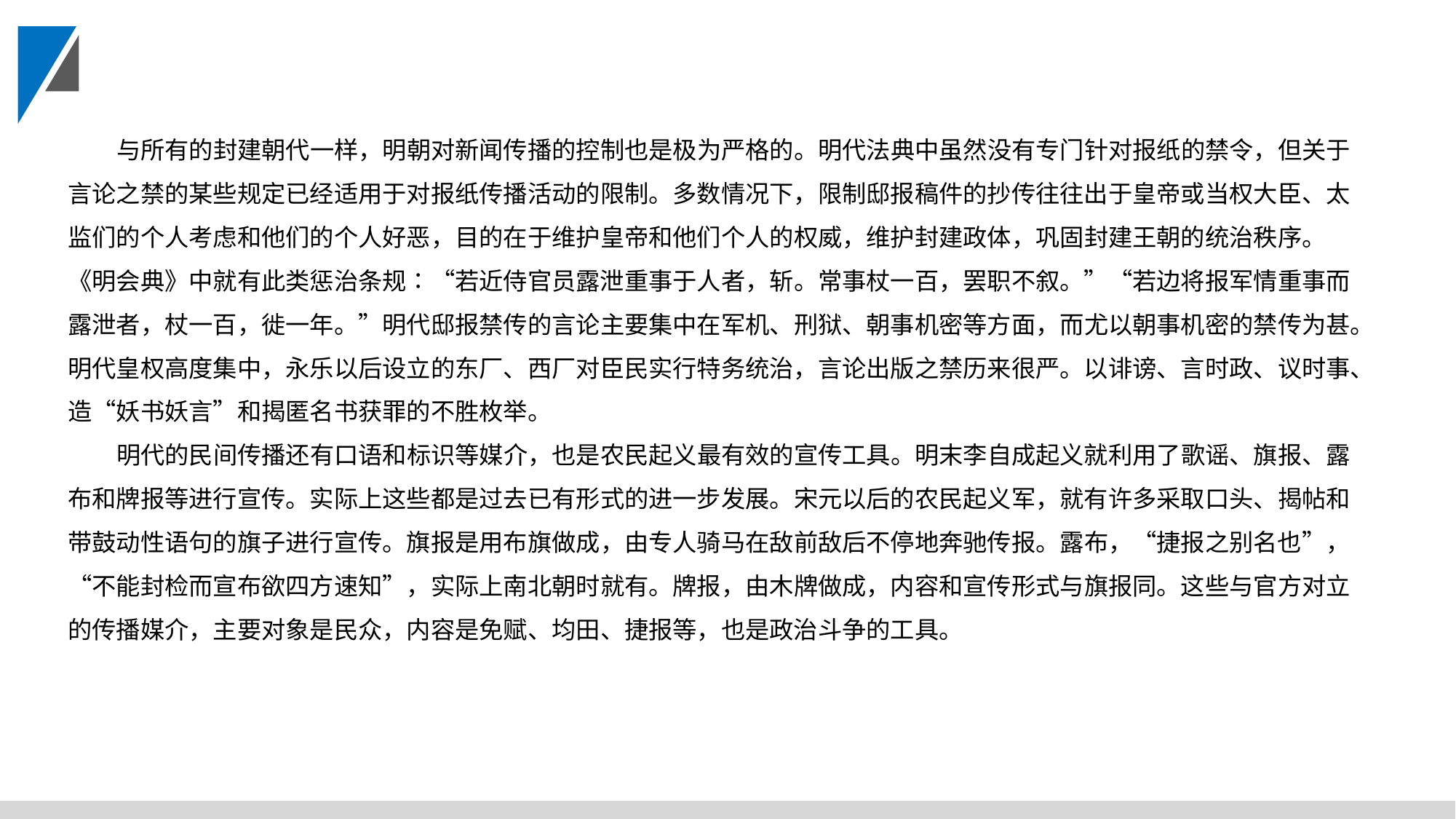

与所有的封建朝代一样，明朝对新闻传播的控制也是极为严格的。明代法典中虽然没有专门针对报纸的禁令，但关于言论之禁的某些规定已经适用于对报纸传播活动的限制。多数情况下，限制邸报稿件的抄传往往出于皇帝或当权大臣、太监们的个人考虑和他们的个人好恶，目的在于维护皇帝和他们个人的权威，维护封建政体，巩固封建王朝的统治秩序。《明会典》中就有此类惩治条规∶“若近侍官员露泄重事于人者，斩。常事杖一百，罢职不叙。”“若边将报军情重事而露泄者，杖一百，徙一年。”明代邸报禁传的言论主要集中在军机、刑狱、朝事机密等方面，而尤以朝事机密的禁传为甚。明代皇权高度集中，永乐以后设立的东厂、西厂对臣民实行特务统治，言论出版之禁历来很严。以诽谤、言时政、议时事、造“妖书妖言”和揭匿名书获罪的不胜枚举。
明代的民间传播还有口语和标识等媒介，也是农民起义最有效的宣传工具。明末李自成起义就利用了歌谣、旗报、露布和牌报等进行宣传。实际上这些都是过去已有形式的进一步发展。宋元以后的农民起义军，就有许多采取口头、揭帖和带鼓动性语句的旗子进行宣传。旗报是用布旗做成，由专人骑马在敌前敌后不停地奔驰传报。露布，“捷报之别名也”，“不能封检而宣布欲四方速知”，实际上南北朝时就有。牌报，由木牌做成，内容和宣传形式与旗报同。这些与官方对立的传播媒介，主要对象是民众，内容是免赋、均田、捷报等，也是政治斗争的工具。